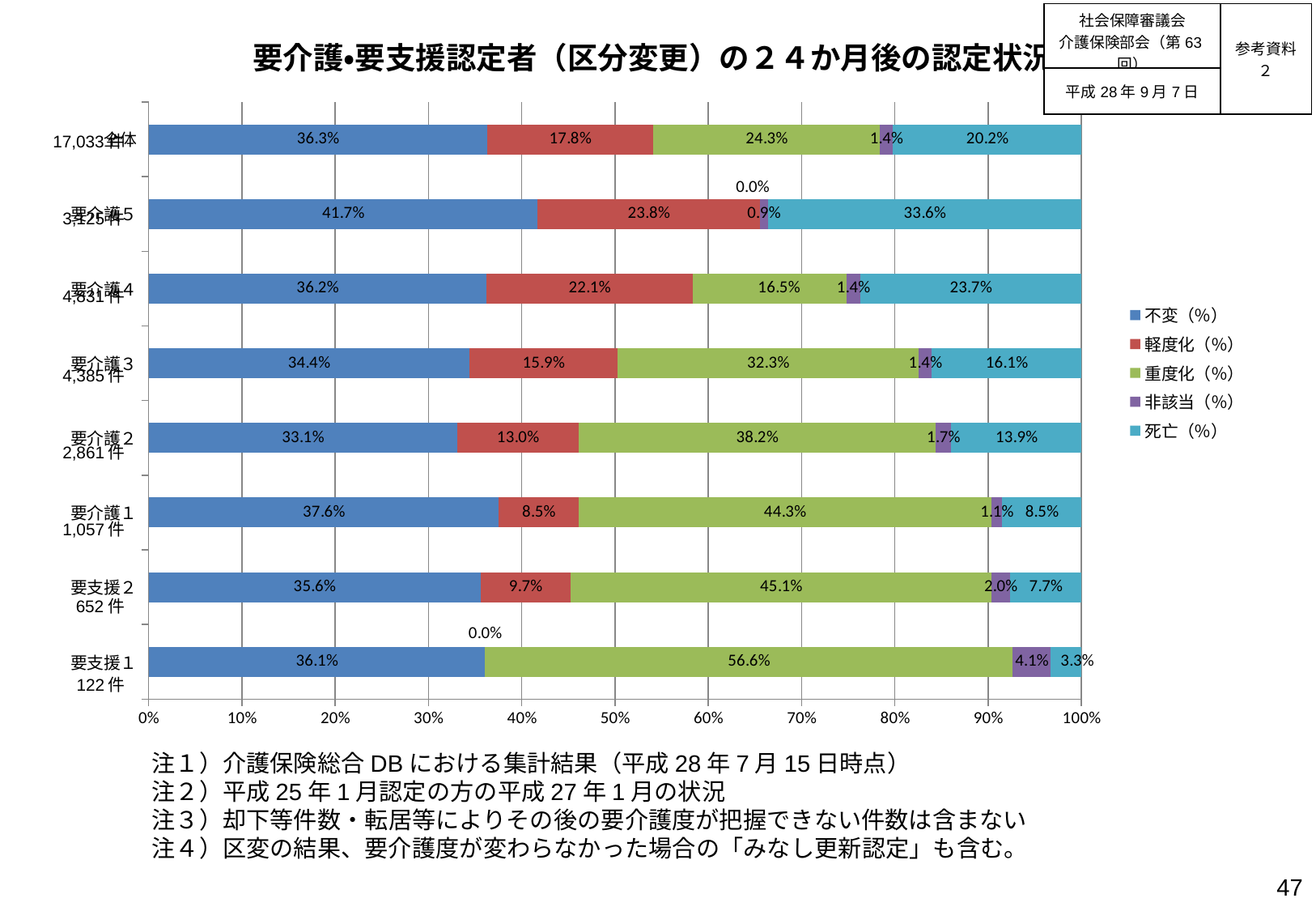

### Chart: 要介護・要支援認定者（区分変更）の２４か月後の認定状況

| Category | 不変（％） | 軽度化（％） | 重度化（％） | 非該当（％） | 死亡（％） |
|---|---|---|---|---|---|
| 要支援１ | 0.36065573770491804 | 0.0 | 0.5655737704918032 | 0.040983606557377046 | 0.03278688524590164 |
| 要支援２ | 0.3558282208588957 | 0.09662576687116564 | 0.450920245398773 | 0.019938650306748466 | 0.07668711656441718 |
| 要介護１ | 0.37559129612109743 | 0.08514664143803216 | 0.4427625354777673 | 0.011352885525070956 | 0.08514664143803216 |
| 要介護２ | 0.3306536176162181 | 0.13037399510660608 | 0.3823837818944425 | 0.017126878713736457 | 0.13946172666899687 |
| 要介護３ | 0.3438996579247434 | 0.15872291904218927 | 0.32291904218928164 | 0.013911060433295324 | 0.1605473204104903 |
| 要介護４ | 0.3620368453736286 | 0.2212792382529497 | 0.16497619540467812 | 0.014489753674187538 | 0.237217967294556 |
| 要介護５ | 0.41728 | 0.23776 | 0.0 | 0.00896 | 0.336 |
| 全体 | 0.3628251042094757 | 0.17812481653261317 | 0.2429401749545001 | 0.013972876181529972 | 0.20213702812188106 |
17,033件
3,125件
4,831件
4,385件
2,861件
1,057件
652件
122件
| 社会保障審議会 介護保険部会（第63回） | 参考資料２ |
| --- | --- |
| 平成28年9月7日 |  |
注１）介護保険総合DBにおける集計結果（平成28年7月15日時点）
注２）平成25年1月認定の方の平成27年1月の状況
注３）却下等件数・転居等によりその後の要介護度が把握できない件数は含まない
注４）区変の結果、要介護度が変わらなかった場合の「みなし更新認定」も含む。
47